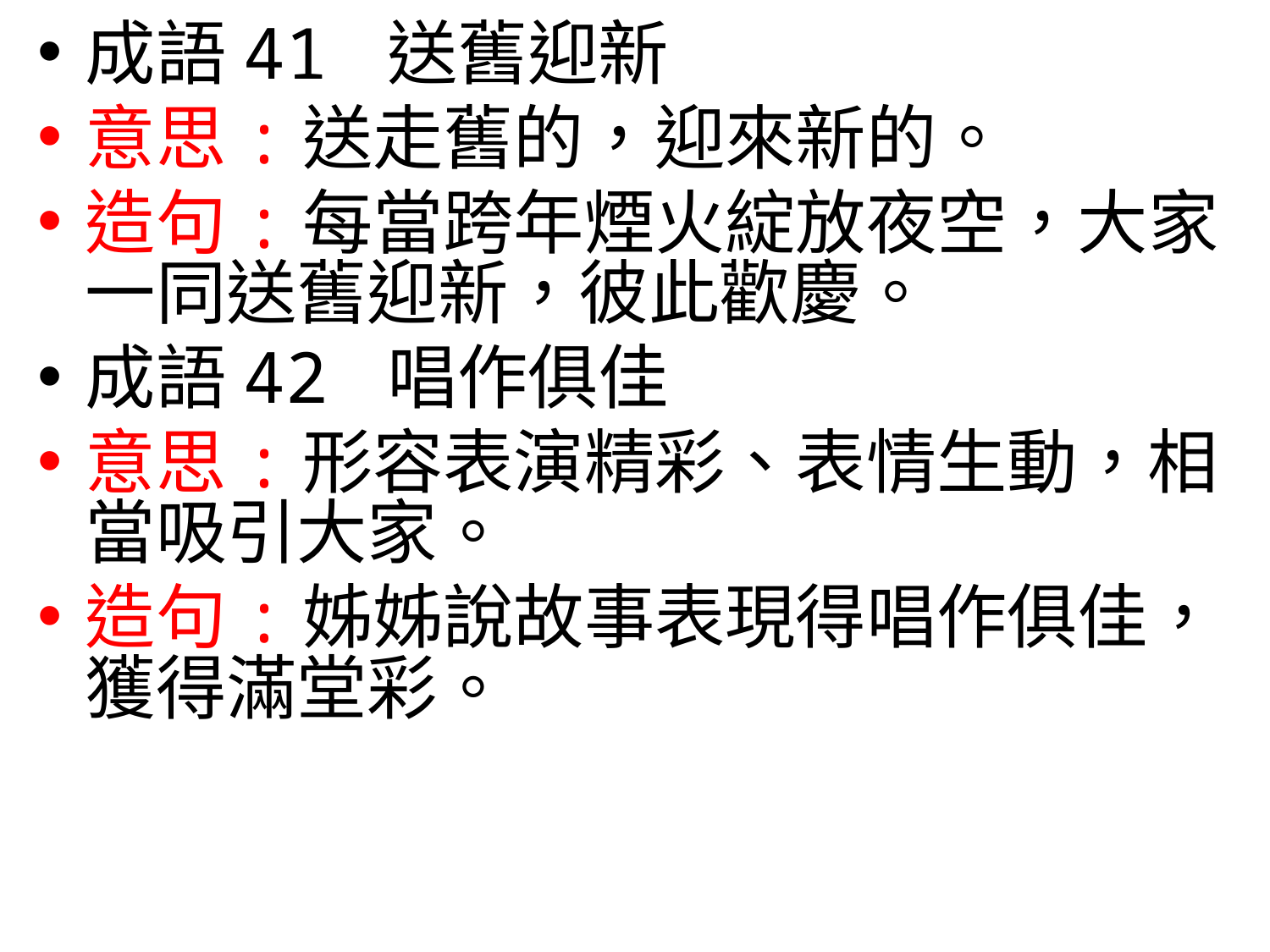

成語41 送舊迎新
意思:送走舊的，迎來新的。
造句:每當跨年煙火綻放夜空，大家一同送舊迎新，彼此歡慶。
成語42 唱作俱佳
意思:形容表演精彩、表情生動，相當吸引大家。
造句:姊姊說故事表現得唱作俱佳，獲得滿堂彩。